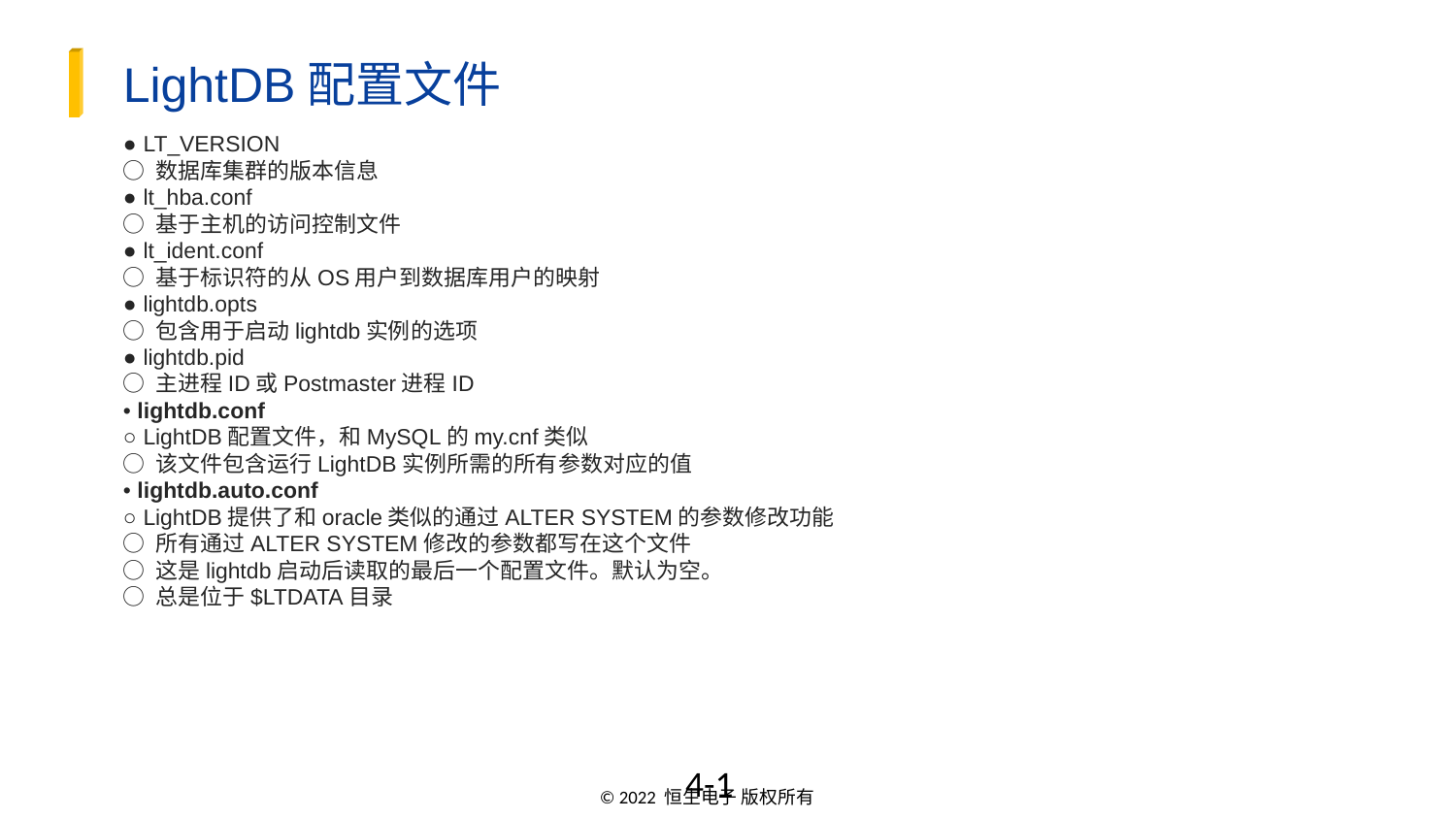

LightDB配置文件
● LT_VERSION
○ 数据库集群的版本信息
● lt_hba.conf
○ 基于主机的访问控制文件
● lt_ident.conf
○ 基于标识符的从OS用户到数据库用户的映射
● lightdb.opts
○ 包含用于启动lightdb实例的选项
● lightdb.pid
○ 主进程ID或Postmaster进程ID
• lightdb.conf
○ LightDB配置文件，和MySQL的my.cnf类似
○ 该文件包含运行LightDB实例所需的所有参数对应的值
• lightdb.auto.conf
○ LightDB提供了和oracle类似的通过ALTER SYSTEM的参数修改功能
○ 所有通过ALTER SYSTEM修改的参数都写在这个文件
○ 这是lightdb启动后读取的最后一个配置文件。默认为空。
○ 总是位于$LTDATA目录
4-1